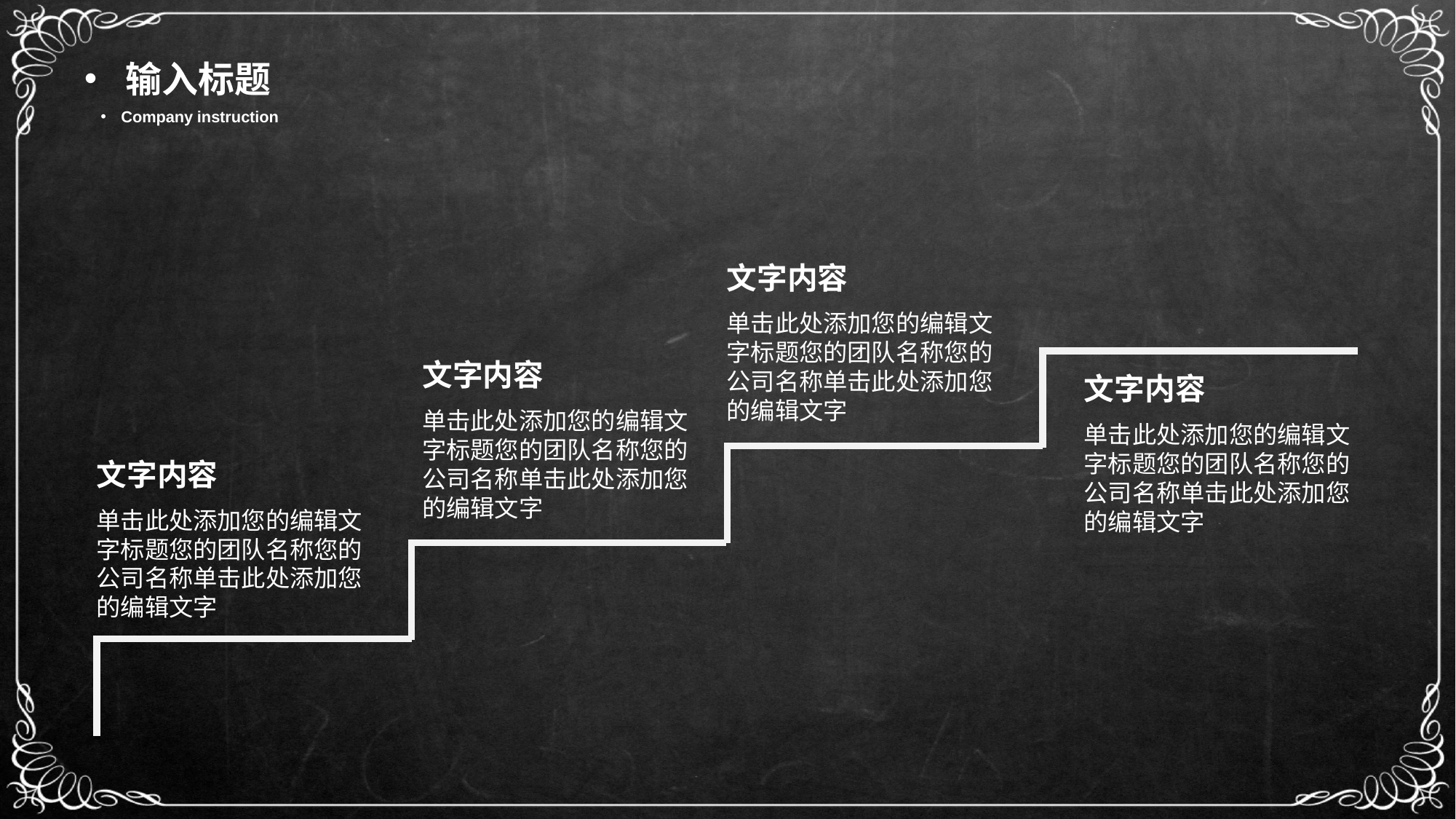

输入标题
Company instruction
文字内容

单击此处添加您的编辑文字标题您的团队名称您的公司名称单击此处添加您的编辑文字

文字内容

文字内容

单击此处添加您的编辑文字标题您的团队名称您的公司名称单击此处添加您的编辑文字
单击此处添加您的编辑文字标题您的团队名称您的公司名称单击此处添加您的编辑文字

文字内容

单击此处添加您的编辑文字标题您的团队名称您的公司名称单击此处添加您的编辑文字